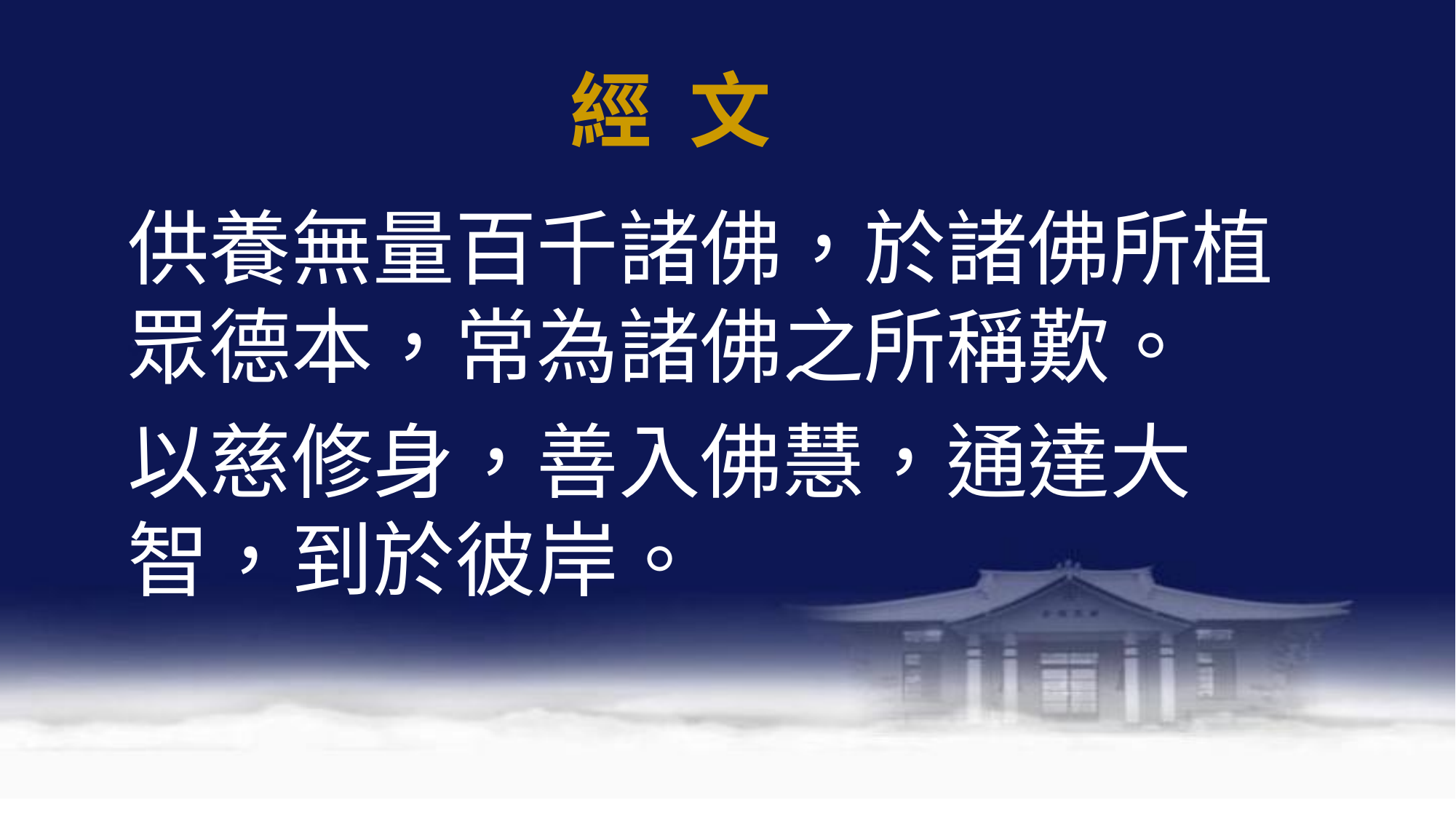

# 經  文
供養無量百千諸佛，於諸佛所植眾德本，常為諸佛之所稱歎。
以慈修身，善入佛慧，通達大智，到於彼岸。